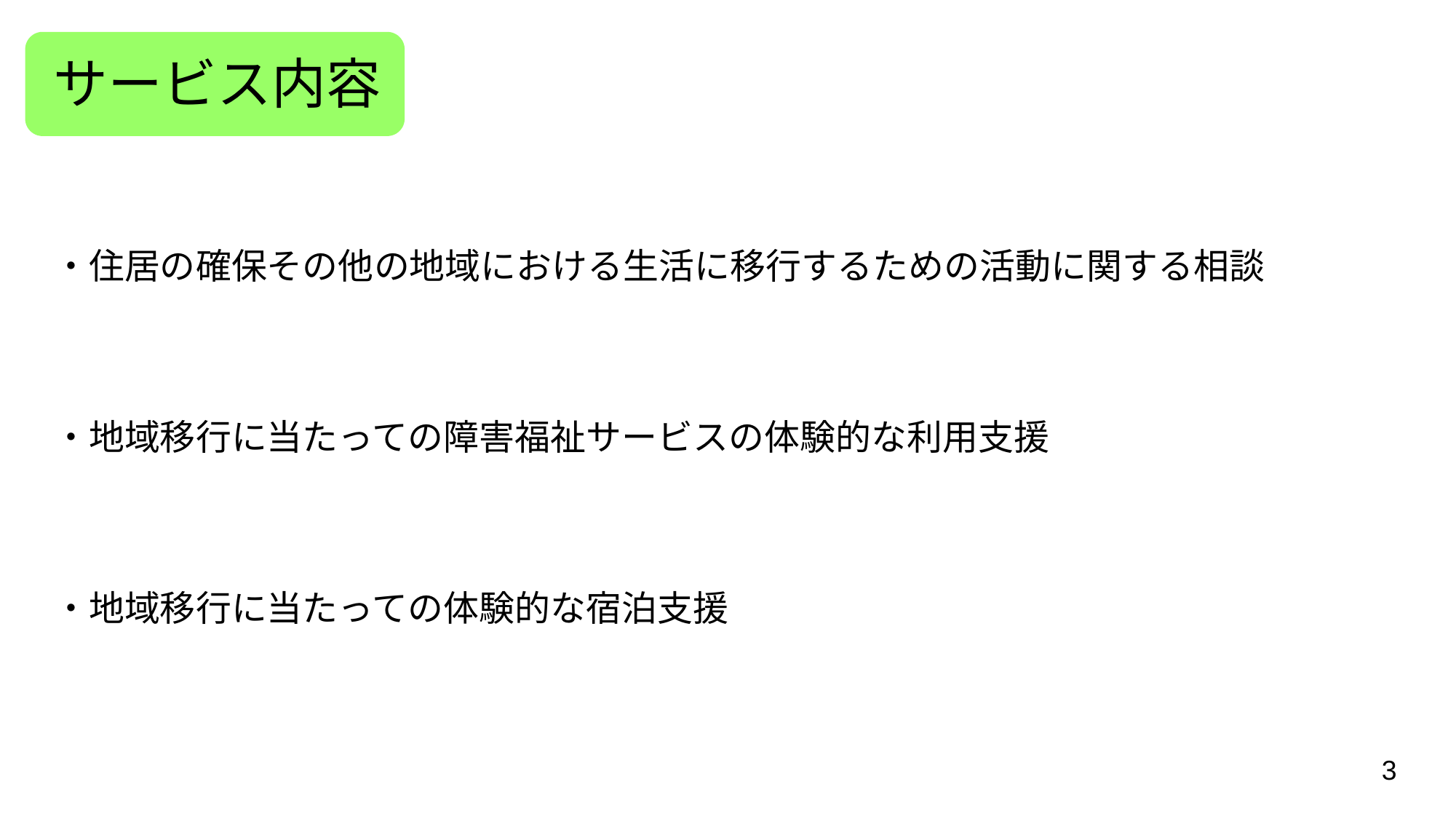

# サービス内容
・住居の確保その他の地域における生活に移行するための活動に関する相談

・地域移行に当たっての障害福祉サービスの体験的な利用支援

・地域移行に当たっての体験的な宿泊支援
3